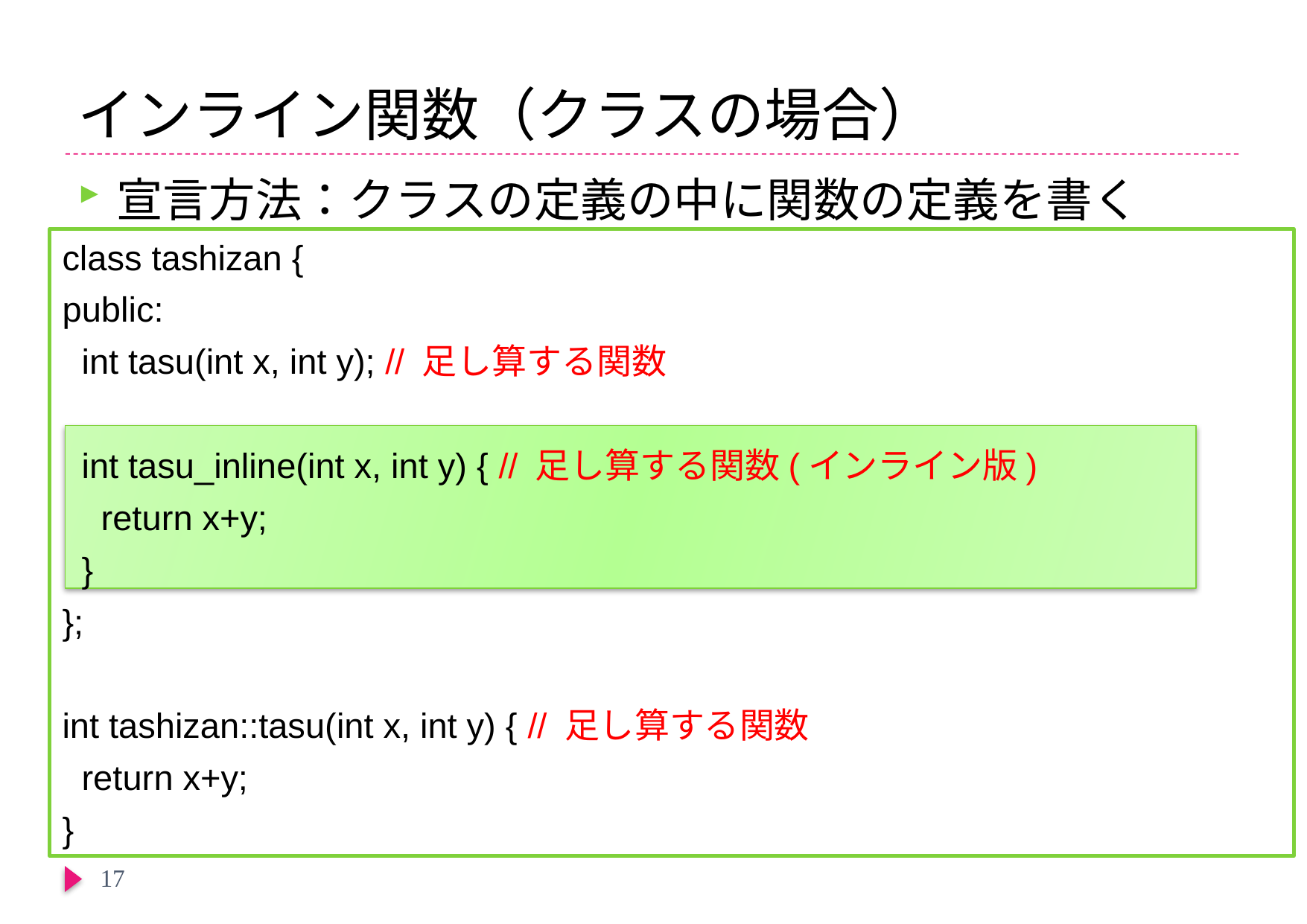

# インライン関数（クラスの場合）
宣言方法：クラスの定義の中に関数の定義を書く

class tashizan {
public:
  int tasu(int x, int y); // 足し算する関数

  int tasu_inline(int x, int y) { // 足し算する関数(インライン版)
    return x+y;
  }
};

int tashizan::tasu(int x, int y) { // 足し算する関数
  return x+y;
}

17